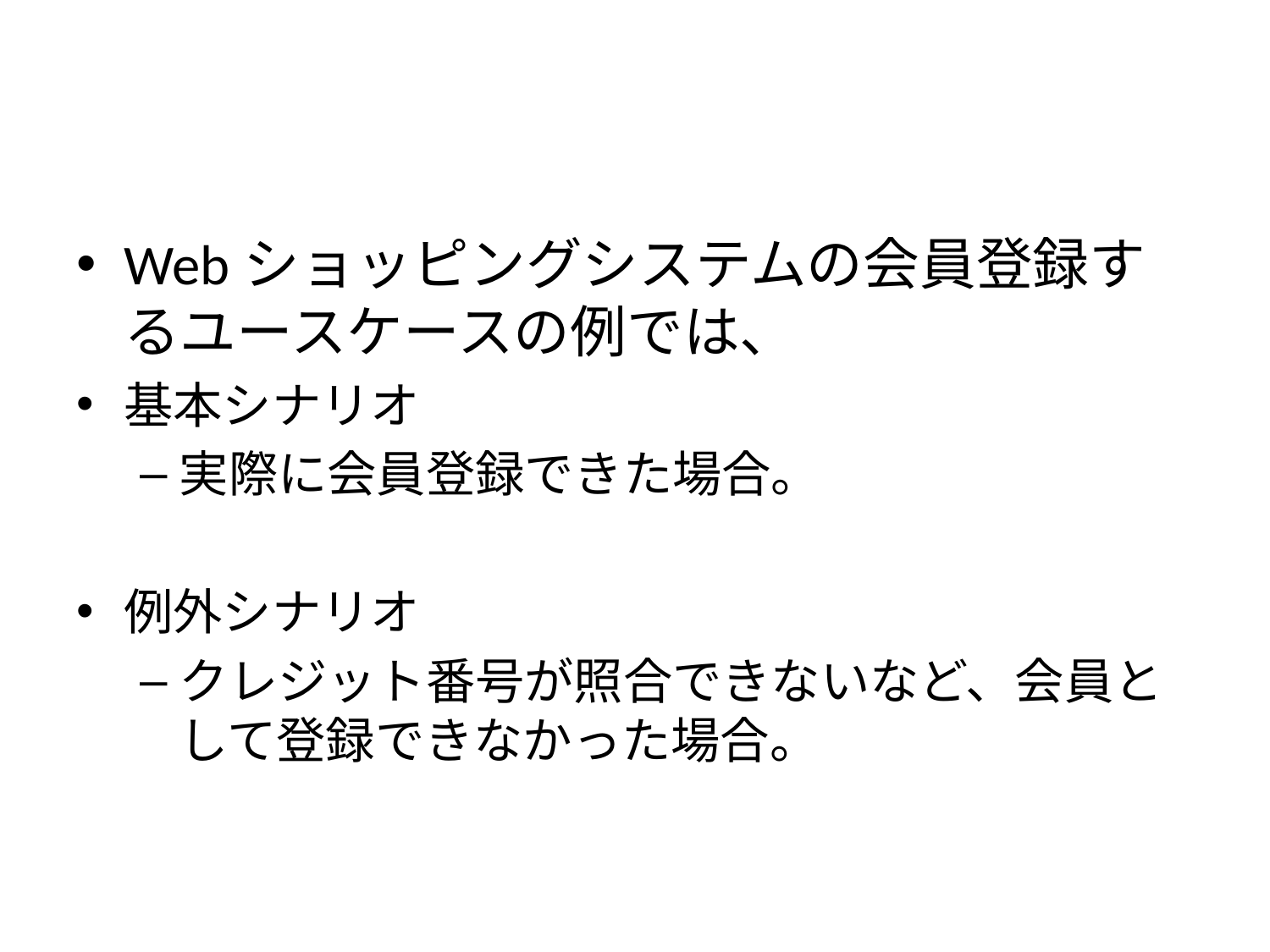

#
Webショッピングシステムの会員登録するユースケースの例では、
基本シナリオ
実際に会員登録できた場合。

例外シナリオ
クレジット番号が照合できないなど、会員として登録できなかった場合。